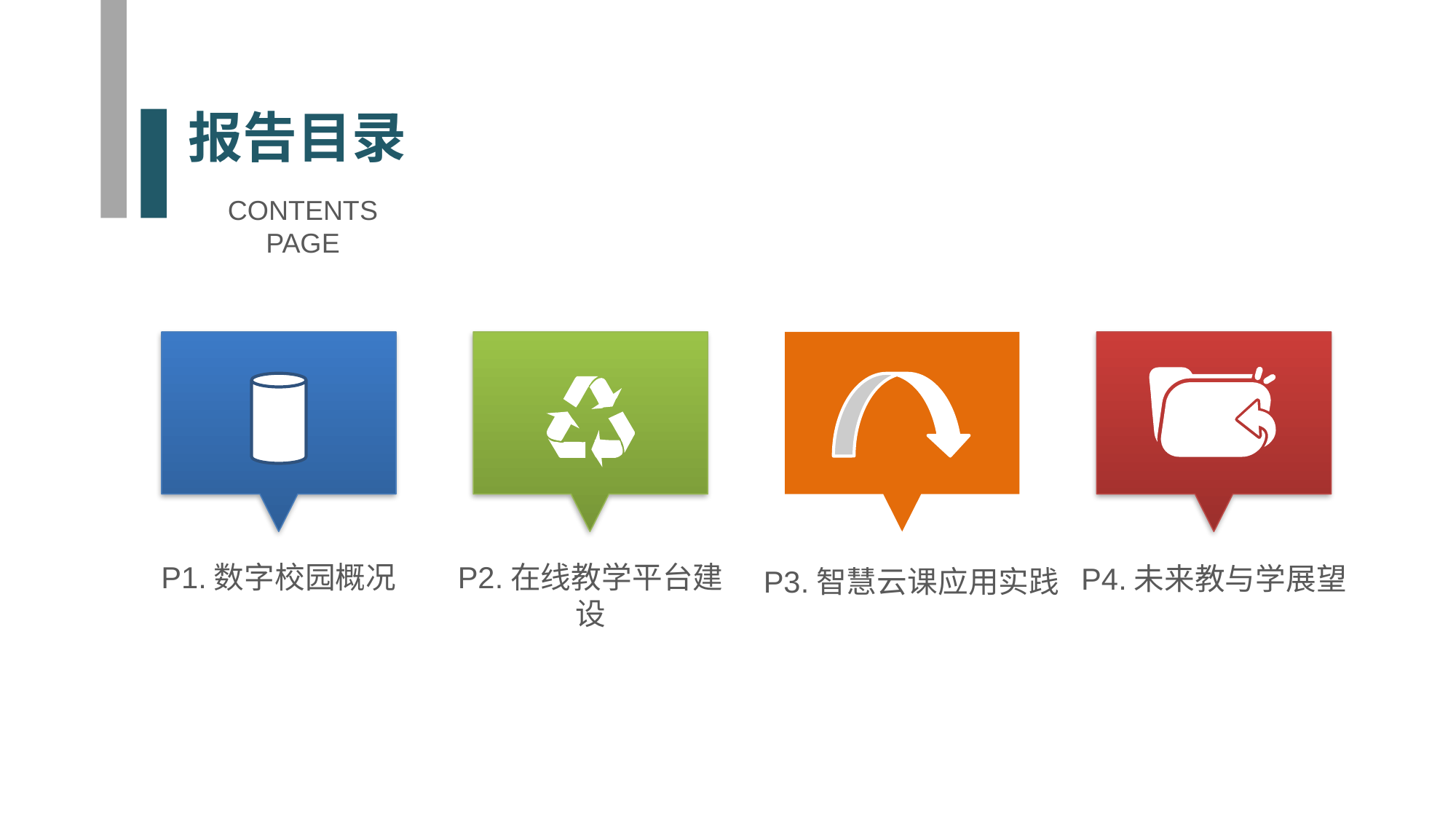

报告目录

CONTENTS PAGE

P3.智慧云课应用实践
P1.数字校园概况
P2.在线教学平台建设
P4.未来教与学展望